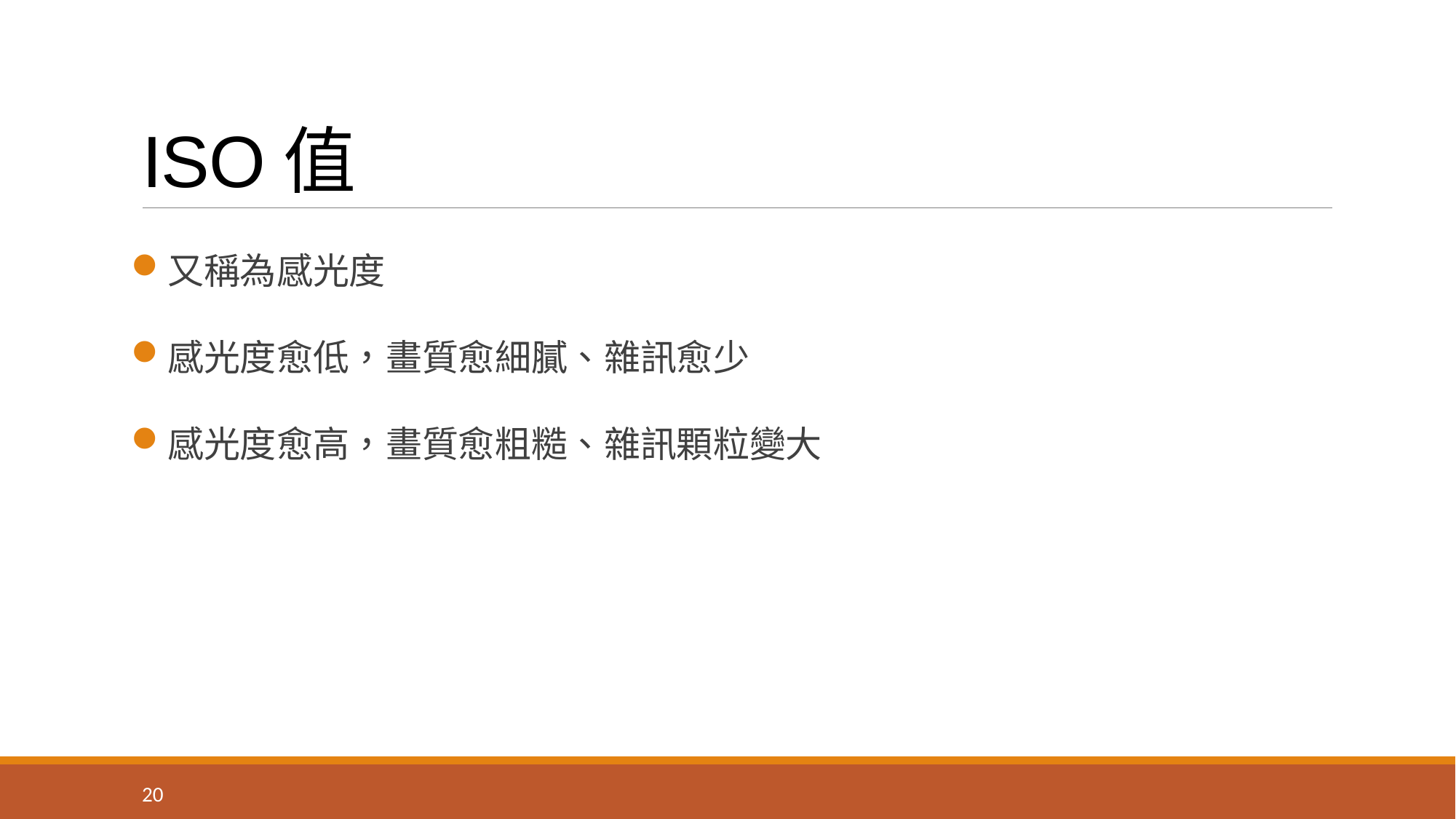

# ISO值
又稱為感光度
感光度愈低，畫質愈細膩、雜訊愈少
感光度愈高，畫質愈粗糙、雜訊顆粒變大

20